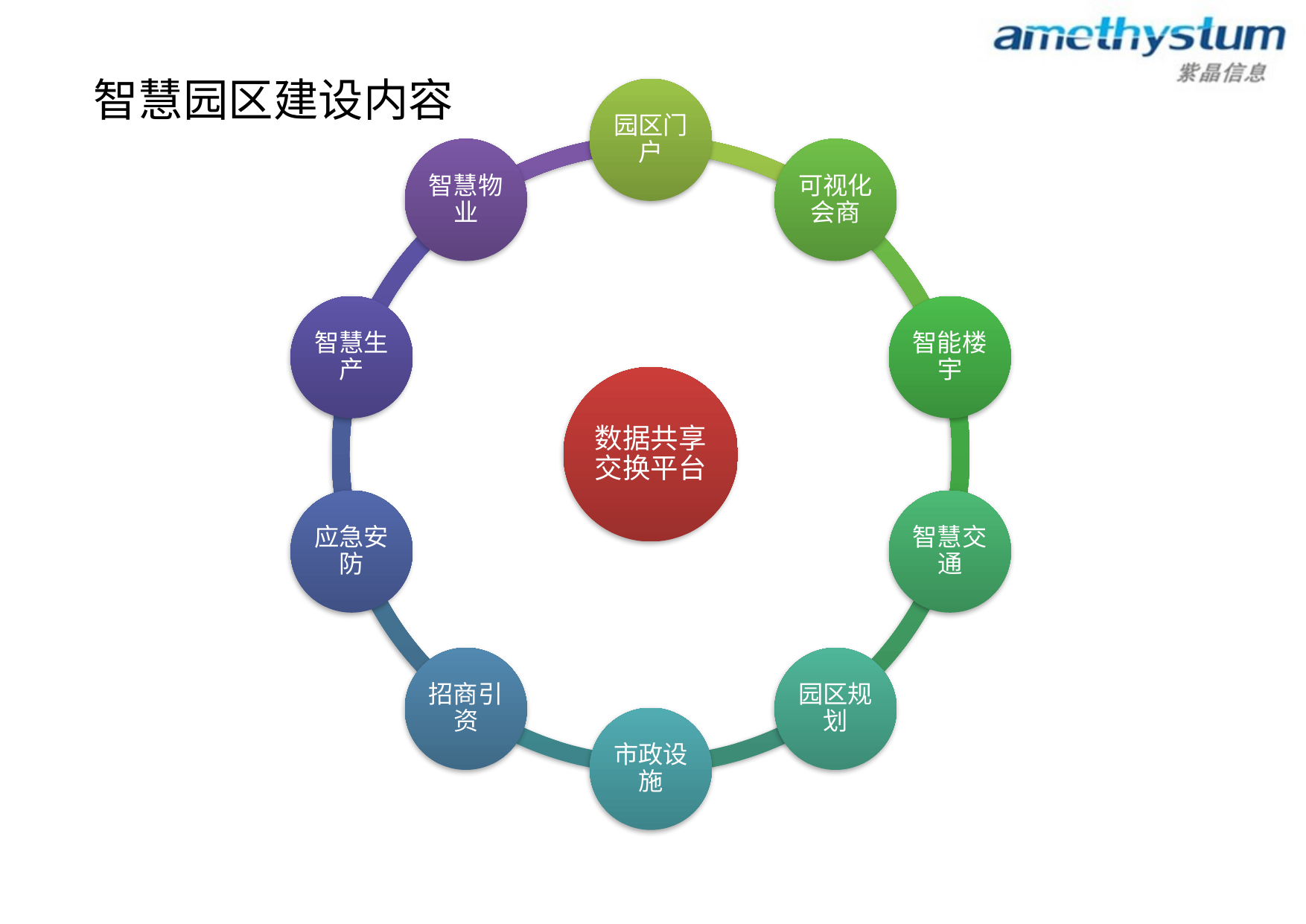

智慧园区建设内容
数据共享交换平台
园区门户
可视化会商
智能楼宇
智慧交通
园区规划
市政设施
招商引资
应急安防
智慧生产
智慧物业
数据共享交换平台